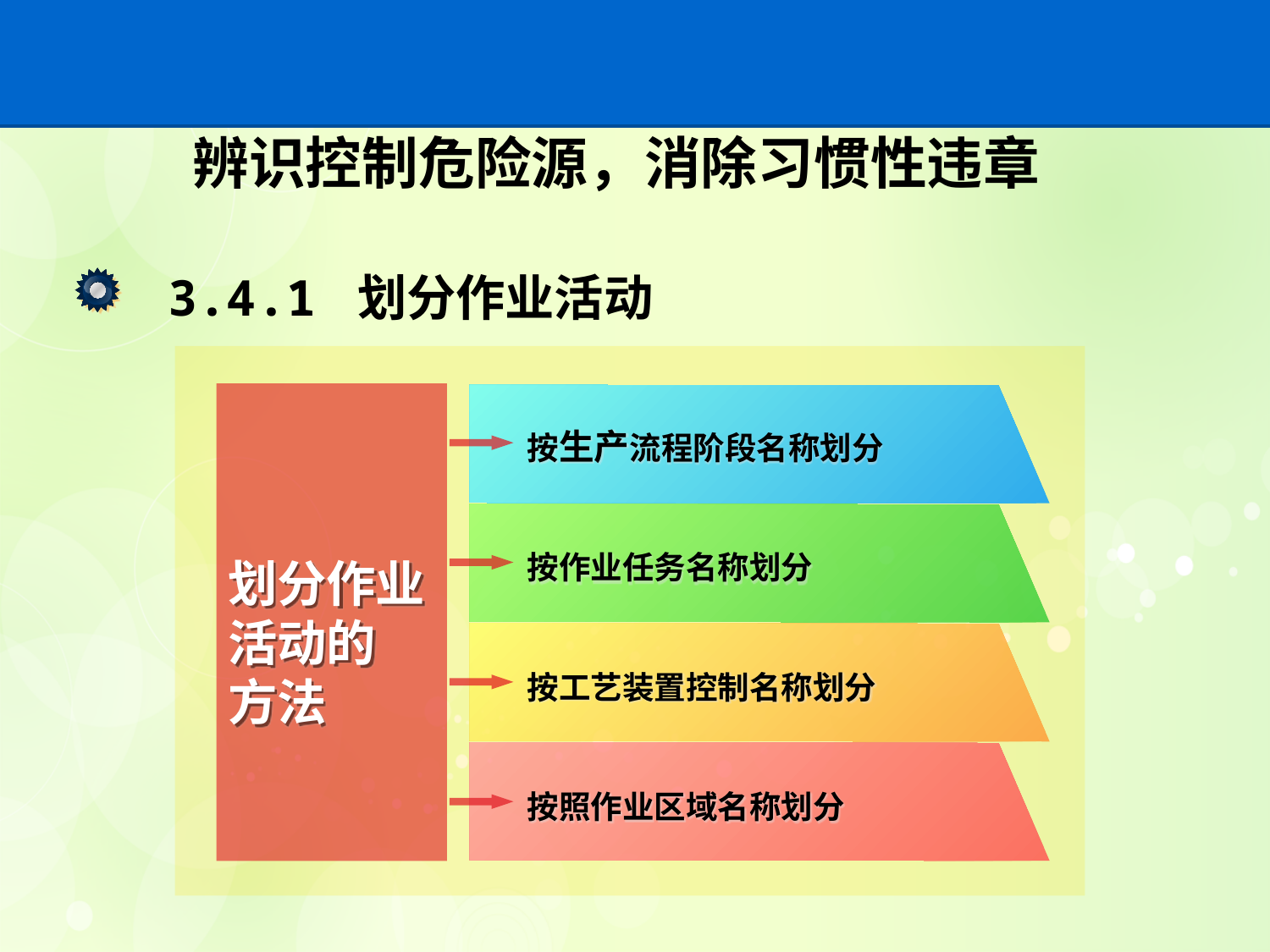

# 辨识控制危险源，消除习惯性违章
3.4.1 划分作业活动

按生产流程阶段名称划分

按作业任务名称划分
划分作业
活动的
方法

按工艺装置控制名称划分

按照作业区域名称划分